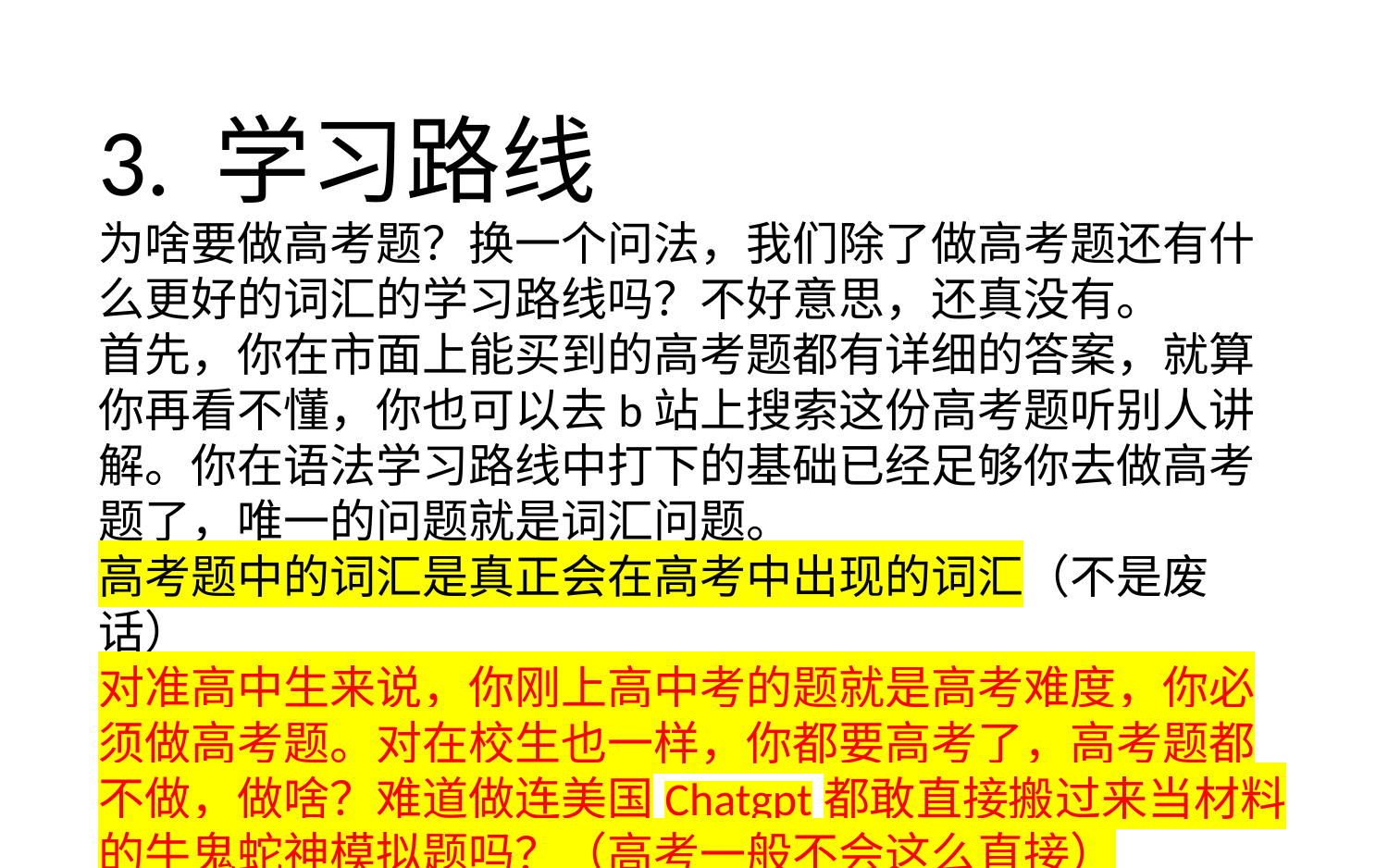

3. 学习路线
为啥要做高考题？换一个问法，我们除了做高考题还有什么更好的词汇的学习路线吗？不好意思，还真没有。
首先，你在市面上能买到的高考题都有详细的答案，就算你再看不懂，你也可以去b站上搜索这份高考题听别人讲解。你在语法学习路线中打下的基础已经足够你去做高考题了，唯一的问题就是词汇问题。
高考题中的词汇是真正会在高考中出现的词汇（不是废话）
对准高中生来说，你刚上高中考的题就是高考难度，你必须做高考题。对在校生也一样，你都要高考了，高考题都不做，做啥？难道做连美国Chatgpt都敢直接搬过来当材料的牛鬼蛇神模拟题吗？（高考一般不会这么直接）